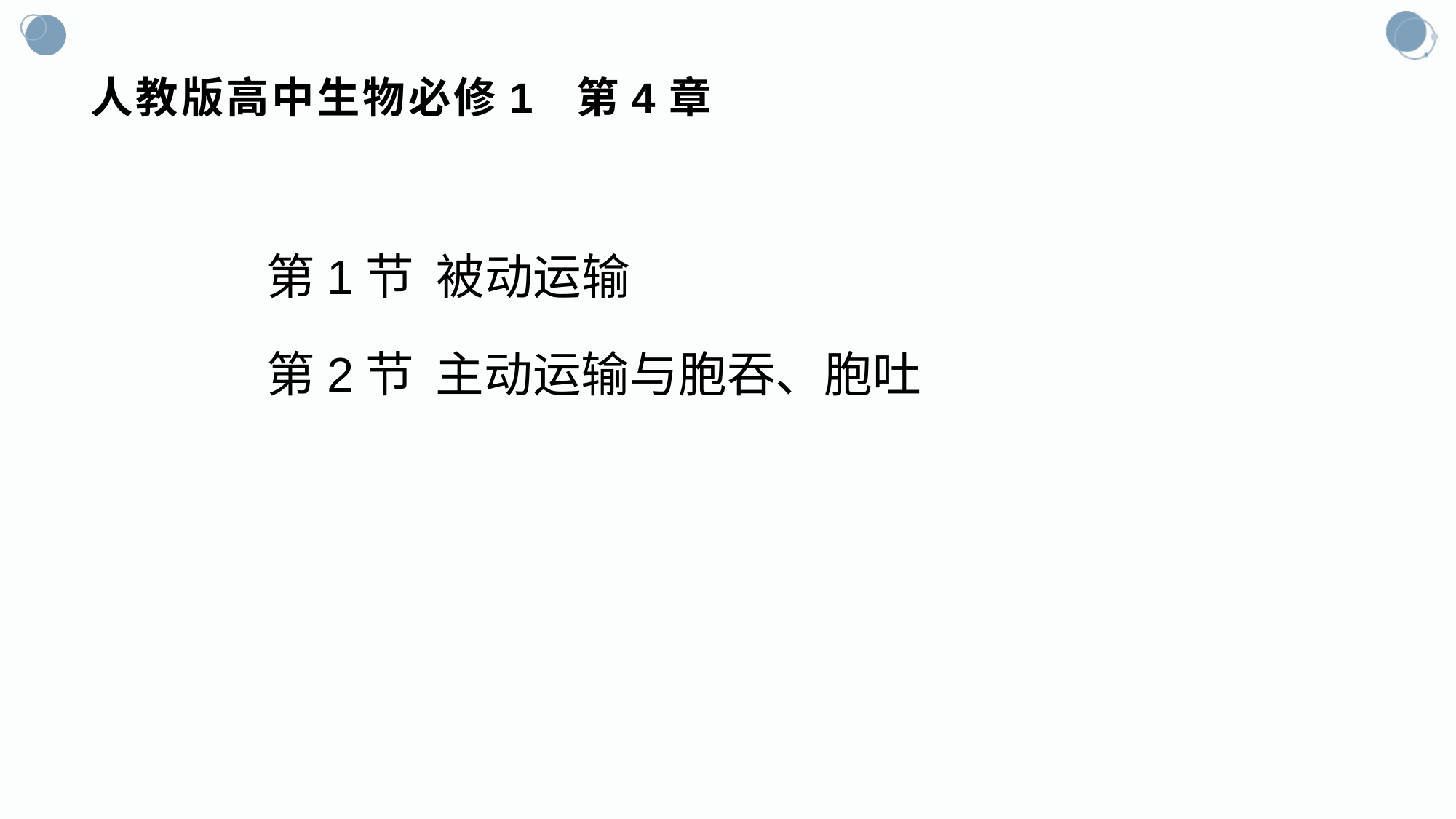

# 人教版高中生物必修1  第4章
第1节  被动运输
第2节  主动运输与胞吞、胞吐